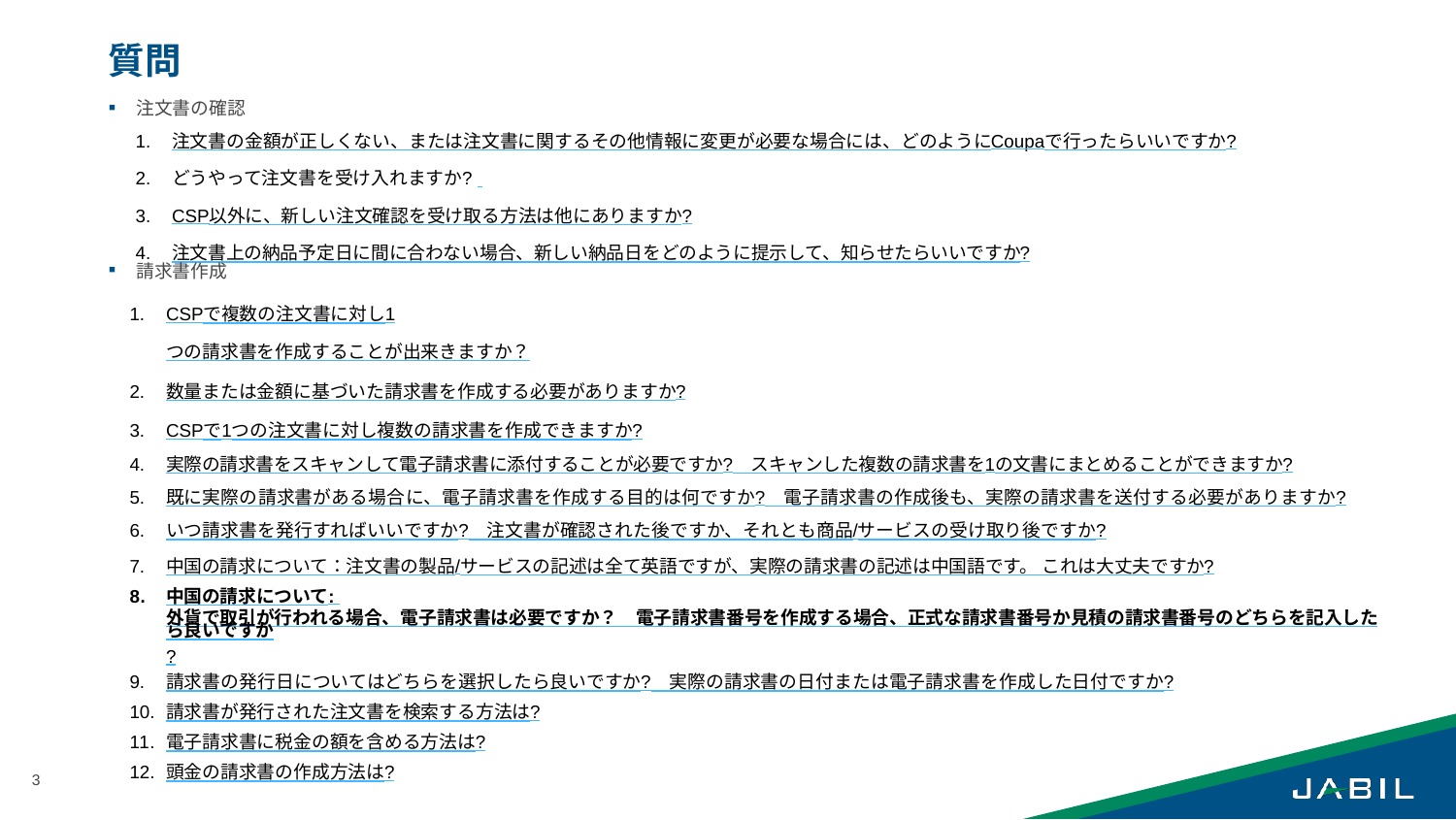

# 質問
注文書の確認
注文書の金額が正しくない、または注文書に関するその他情報に変更が必要な場合には、どのようにCoupaで行ったらいいですか?
どうやって注文書を受け入れますか?
CSP以外に、新しい注文確認を受け取る方法は他にありますか?
注文書上の納品予定日に間に合わない場合、新しい納品日をどのように提示して、知らせたらいいですか?
請求書作成
CSPで複数の注文書に対し1つの請求書を作成することが出来きますか？
数量または金額に基づいた請求書を作成する必要がありますか?
CSPで1つの注文書に対し複数の請求書を作成できますか?
実際の請求書をスキャンして電子請求書に添付することが必要ですか?　スキャンした複数の請求書を1の文書にまとめることができますか?
既に実際の請求書がある場合に、電子請求書を作成する目的は何ですか?　電子請求書の作成後も、実際の請求書を送付する必要がありますか?
いつ請求書を発行すればいいですか?　注文書が確認された後ですか、それとも商品/サービスの受け取り後ですか?
中国の請求について：注文書の製品/サービスの記述は全て英語ですが、実際の請求書の記述は中国語です。 これは大丈夫ですか?
中国の請求について: 外貨で取引が行われる場合、電子請求書は必要ですか？　電子請求書番号を作成する場合、正式な請求書番号か見積の請求書番号のどちらを記入したら良いですか?
請求書の発行日についてはどちらを選択したら良いですか?　実際の請求書の日付または電子請求書を作成した日付ですか?
請求書が発行された注文書を検索する方法は?
電子請求書に税金の額を含める方法は?
頭金の請求書の作成方法は?
3